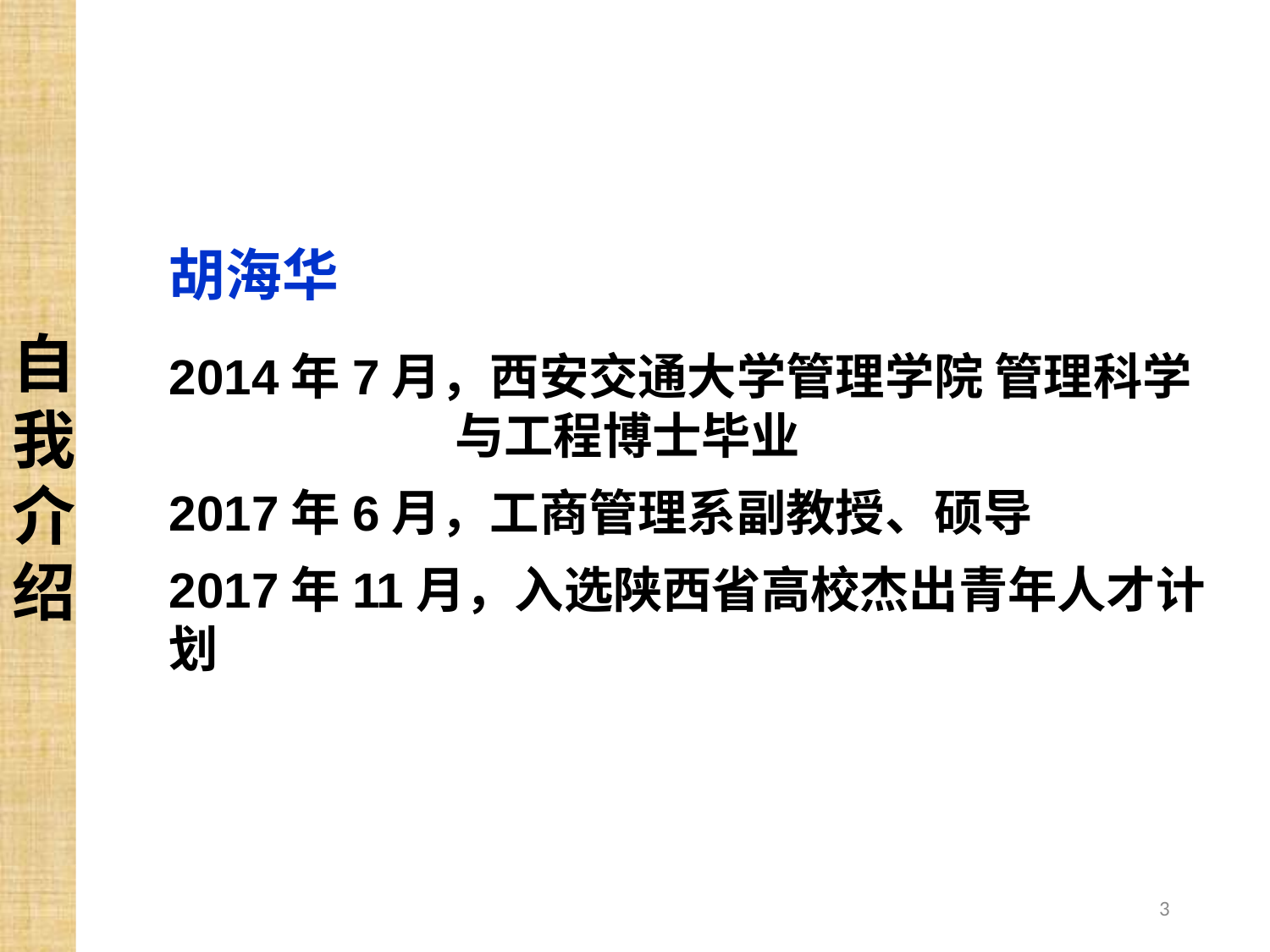

自我介绍
胡海华
2014年7月，西安交通大学管理学院 管理科学与工程博士毕业
2017年6月，工商管理系副教授、硕导
2017年11月，入选陕西省高校杰出青年人才计划

3